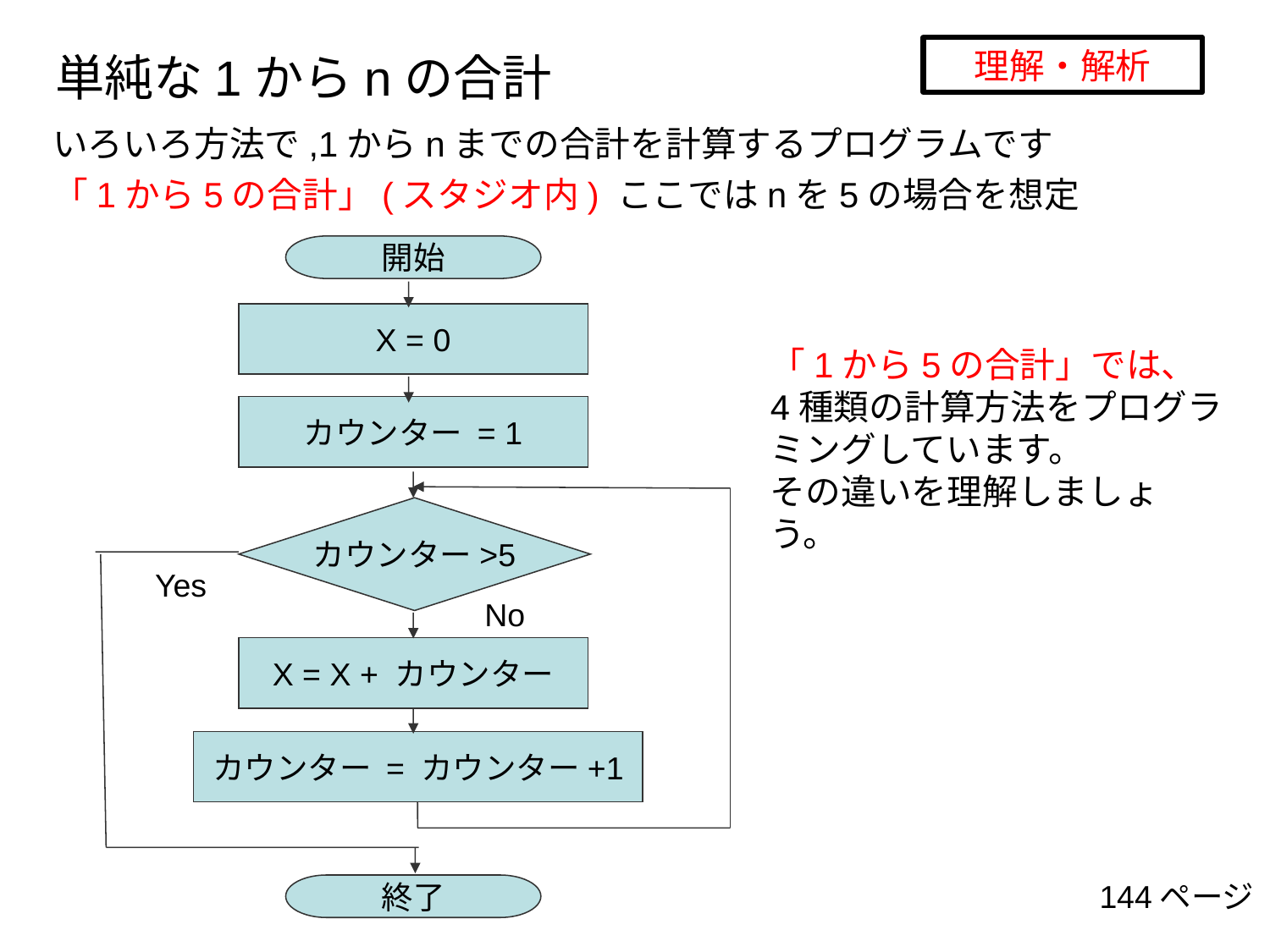

# 単純な1からnの合計
理解・解析
いろいろ方法で,1からnまでの合計を計算するプログラムです
「1から5の合計」(スタジオ内) ここではnを5の場合を想定
開始

X = 0
「1から5の合計」では、
4種類の計算方法をプログラミングしています。
その違いを理解しましょう。

カウンター = 1

カウンター>5

Yes
No

X = X + カウンター

カウンター = カウンター+1

144ページ
終了